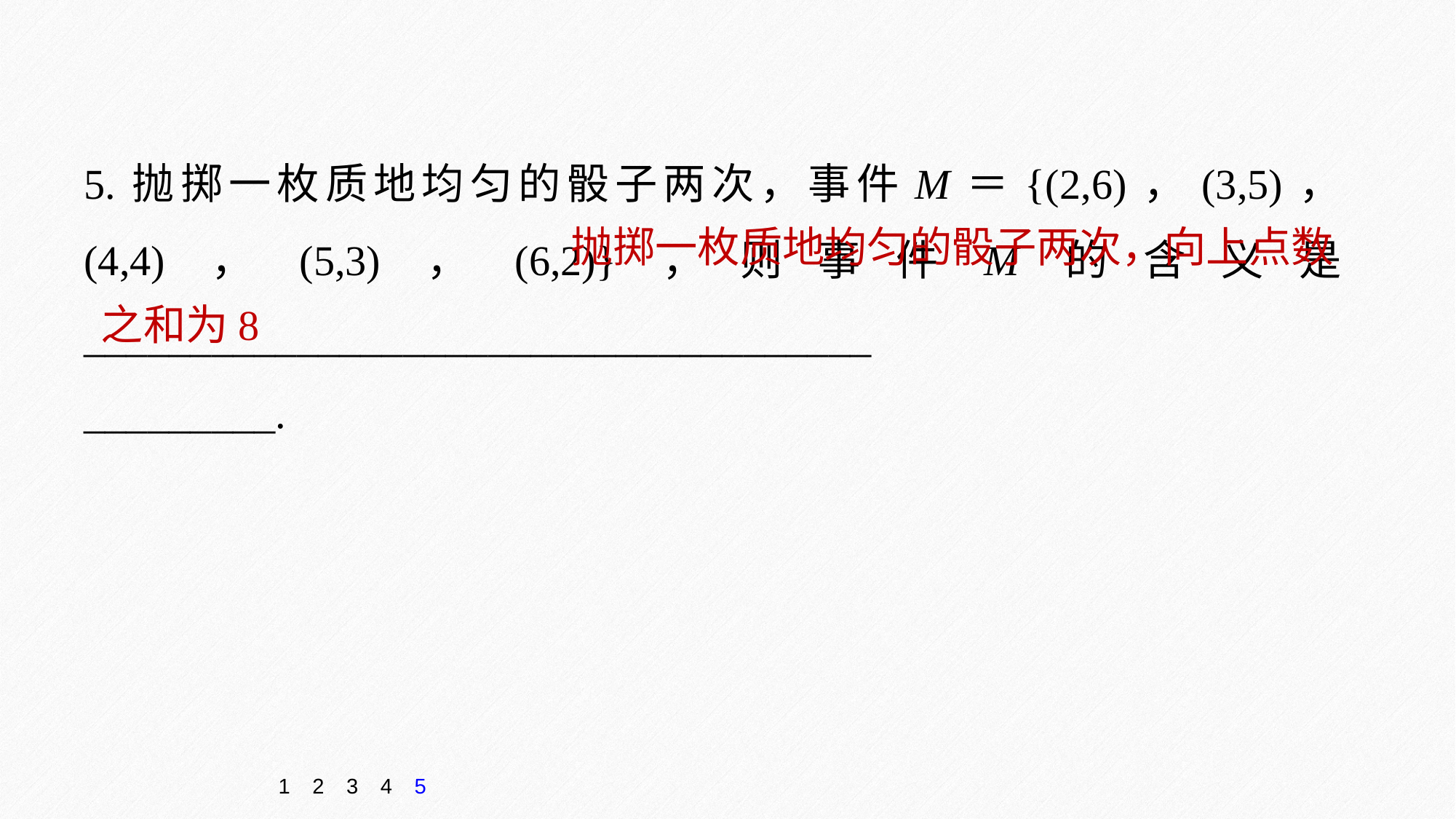

5.抛掷一枚质地均匀的骰子两次，事件M＝{(2,6)，(3,5)，(4,4)，(5,3)，(6,2)}，则事件M的含义是_____________________________________
_________.
抛掷一枚质地均匀的骰子两次，向上点数
之和为8
1
2
3
4
5